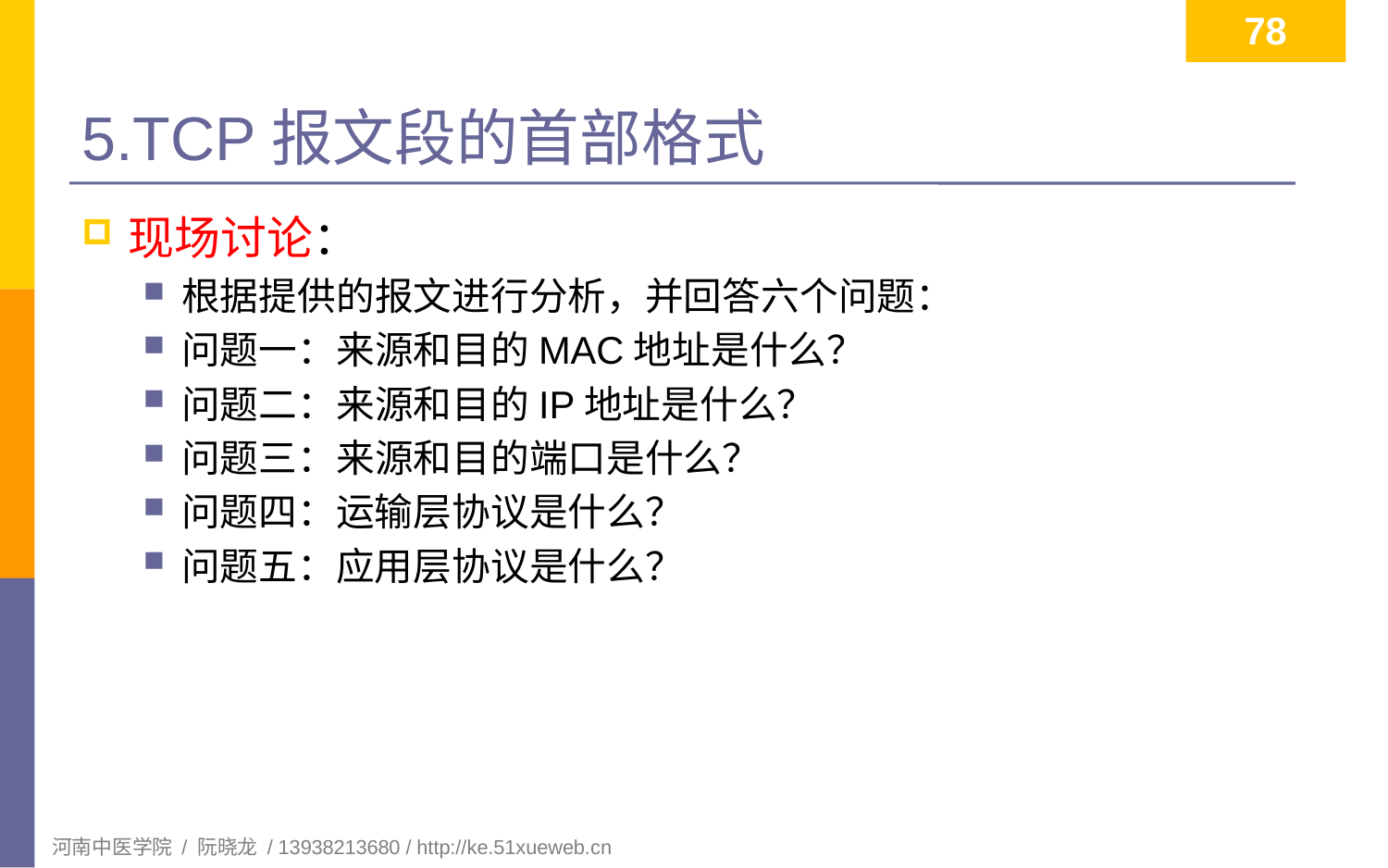

78
# 5.TCP报文段的首部格式

现场讨论：
根据提供的报文进行分析，并回答六个问题：
问题一：来源和目的MAC地址是什么？
问题二：来源和目的IP地址是什么？
问题三：来源和目的端口是什么？
问题四：运输层协议是什么？
问题五：应用层协议是什么？